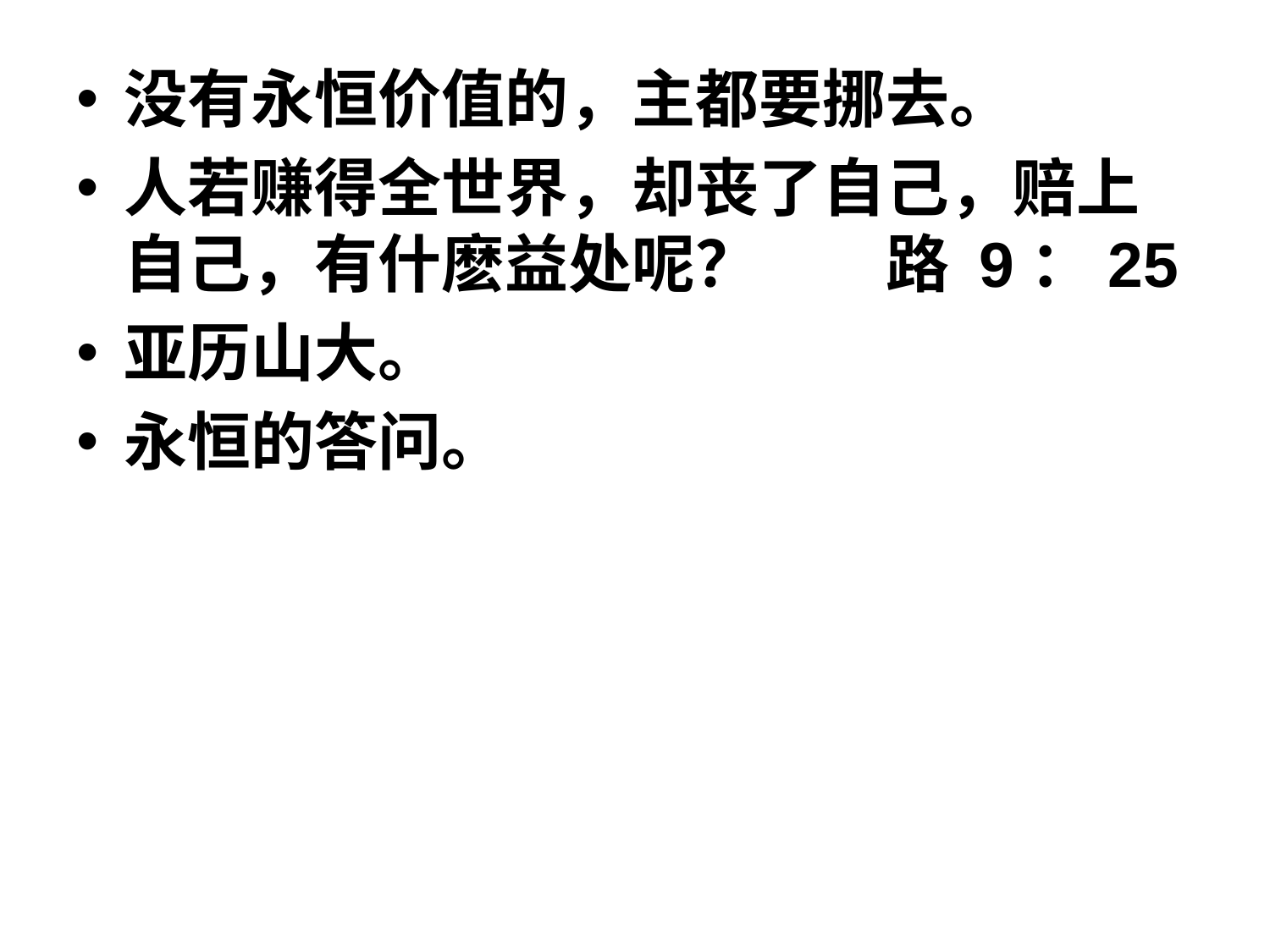

没有永恒价值的，主都要挪去。
人若赚得全世界，却丧了自己，赔上自己，有什麽益处呢？	路 9：25
亚历山大。
永恒的答问。